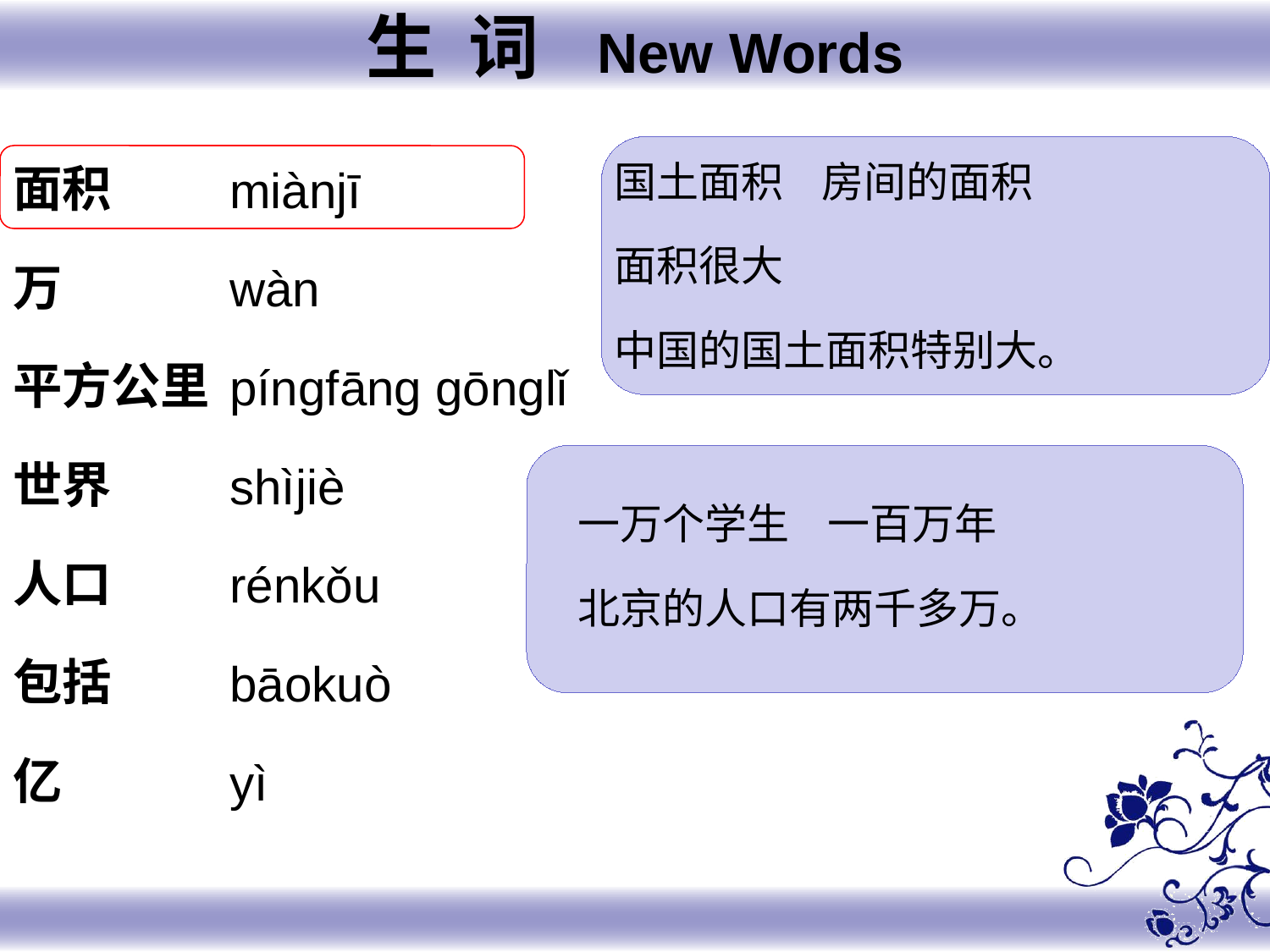

生  词   New Words
面积
万
平方公里
世界
人口
包括
亿
国土面积    房间的面积
面积很大
中国的国土面积特别大。

miànjī
wàn
píngfāng gōnglǐ
shìjiè
rénkǒu
bāokuò
yì

一万个学生    一百万年
北京的人口有两千多万。